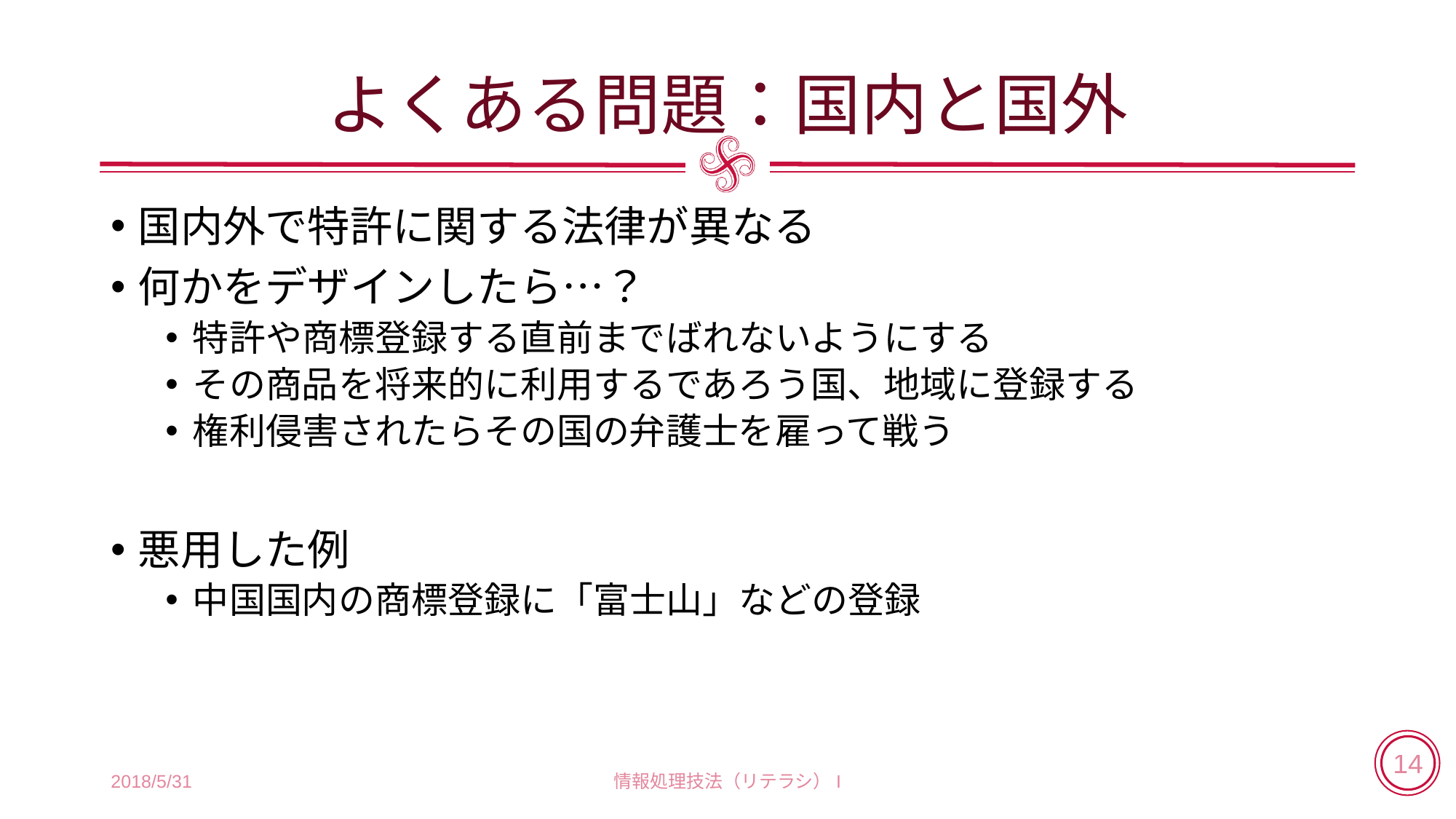

# よくある問題：国内と国外
国内外で特許に関する法律が異なる
何かをデザインしたら…？
特許や商標登録する直前までばれないようにする
その商品を将来的に利用するであろう国、地域に登録する
権利侵害されたらその国の弁護士を雇って戦う

悪用した例
中国国内の商標登録に「富士山」などの登録
2018/5/31
情報処理技法（リテラシ）I